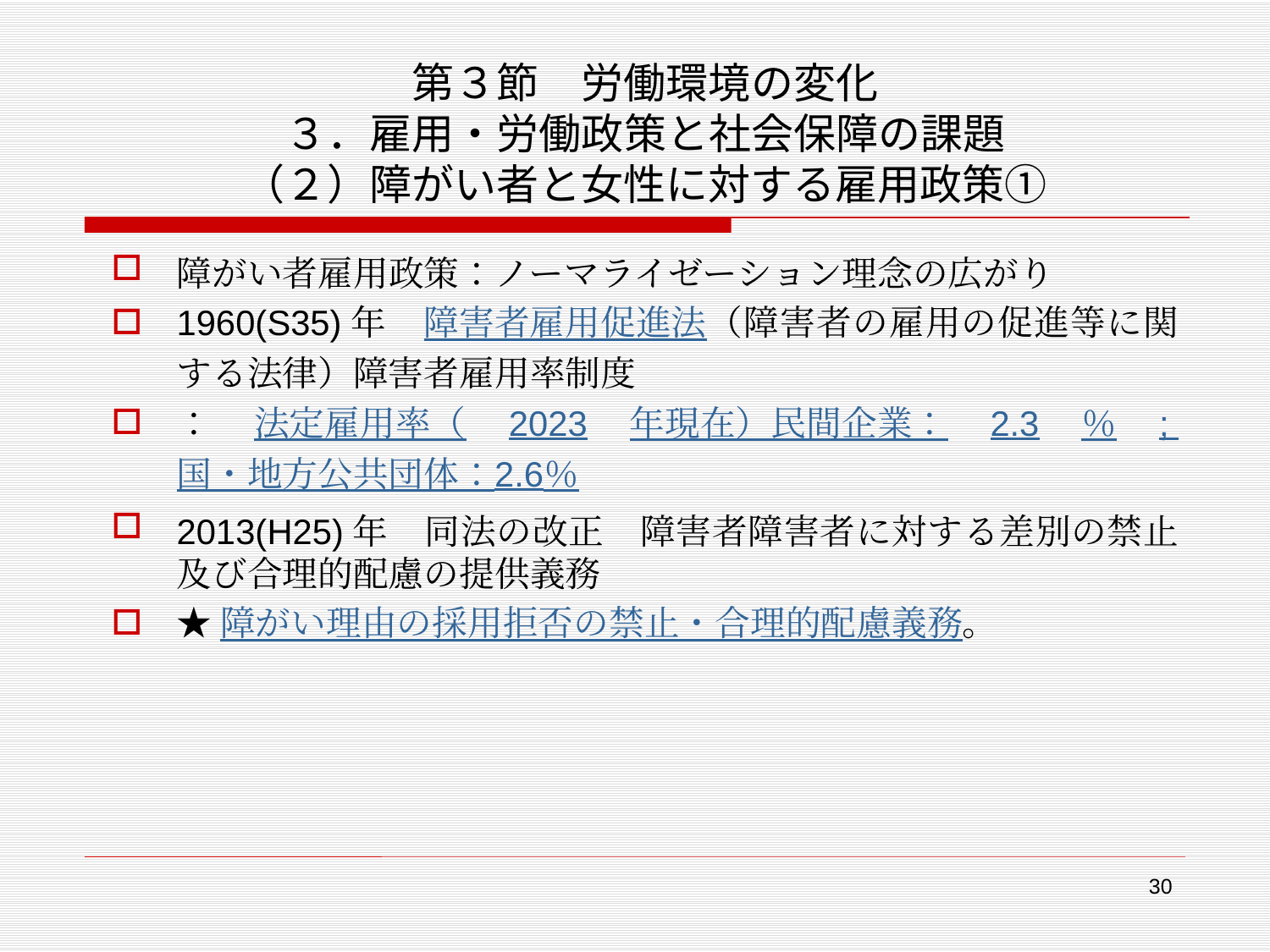

# 第３節　労働環境の変化 ３．雇用・労働政策と社会保障の課題 （２）障がい者と女性に対する雇用政策①
障がい者雇用政策：ノーマライゼーション理念の広がり
1960(S35)年　障害者雇用促進法（障害者の雇用の促進等に関する法律）障害者雇用率制度
：法定雇用率（2023年現在）民間企業：2.3％; 国・地方公共団体：2.6％
2013(H25)年　同法の改正　障害者障害者に対する差別の禁止及び合理的配慮の提供義務
★障がい理由の採用拒否の禁止・合理的配慮義務。

30